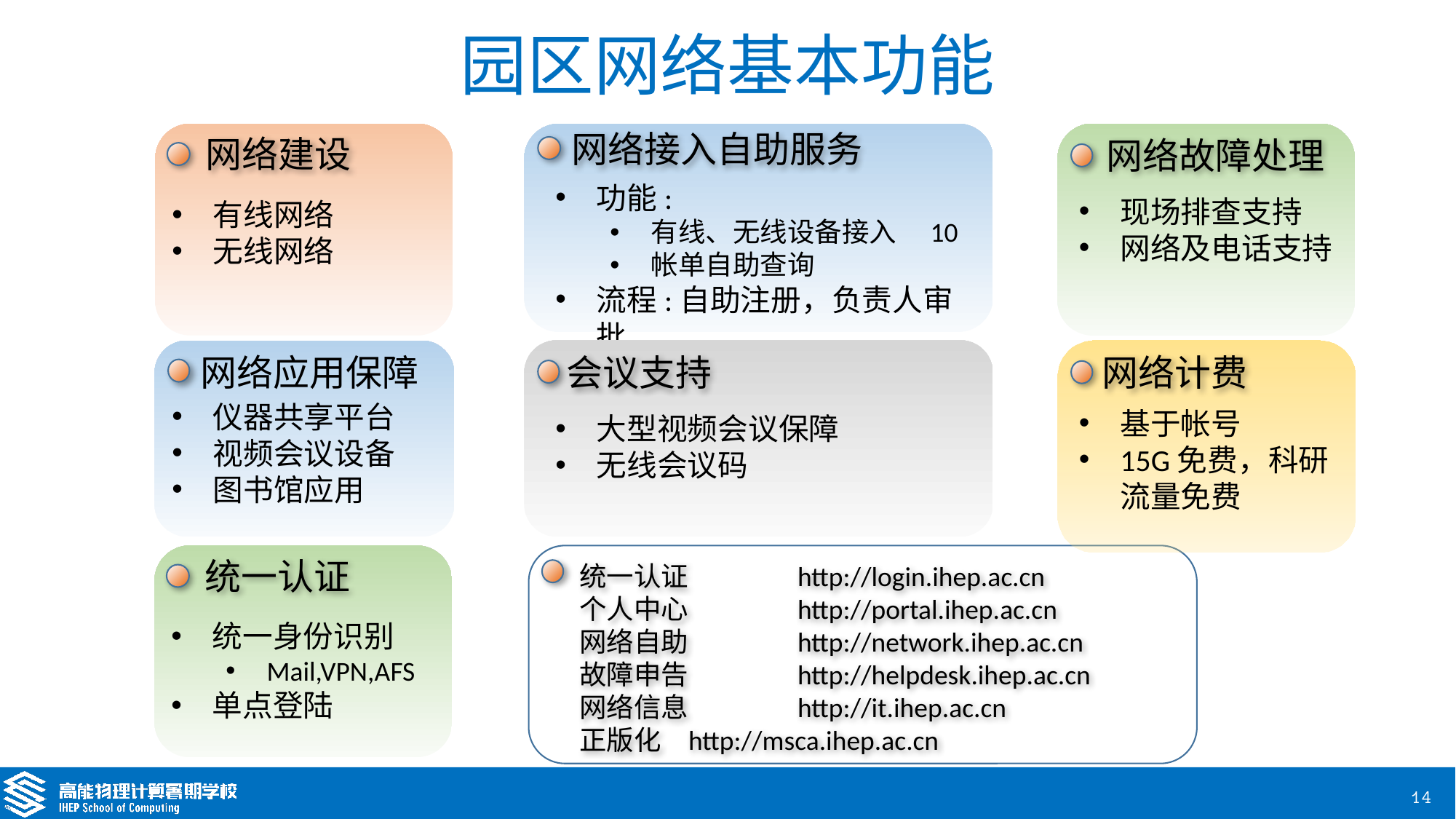

# 园区网络基本功能
网络接入自助服务

网络建设
网络故障处理

功能:
有线、无线设备接入　10
帐单自助查询
流程:自助注册，负责人审批
现场排查支持
网络及电话支持

有线网络
无线网络

会议支持
网络计费
网络应用保障

仪器共享平台
视频会议设备
图书馆应用
基于帐号
15G免费，科研流量免费

大型视频会议保障
无线会议码

统一认证
统一认证	http://login.ihep.ac.cn
个人中心	http://portal.ihep.ac.cn
网络自助	http://network.ihep.ac.cn
故障申告	http://helpdesk.ihep.ac.cn
网络信息	http://it.ihep.ac.cn
正版化    	http://msca.ihep.ac.cn

统一身份识别
Mail,VPN,AFS
单点登陆
14